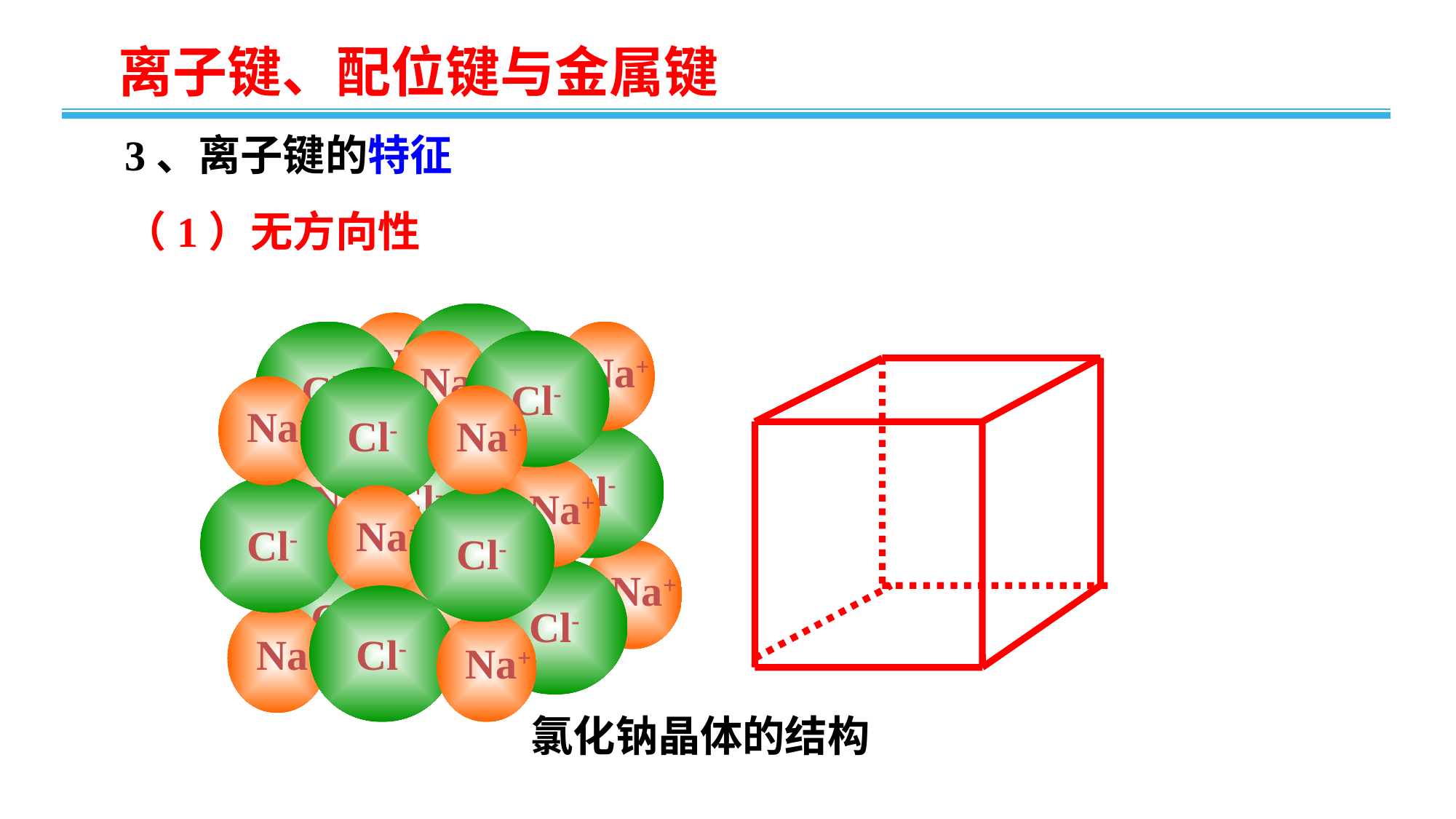

3、离子键的特征
（1）无方向性

Cl-

Na+

Cl-

Na+

Cl-

Cl-

Na+

Na+

Cl-

Na+

Cl-

Na+

Cl-

Na+

Cl-

Na+

Cl-

Na+

Cl-

Na+

Na+

Cl-

Na+

Cl-

Na+

Cl-

Na+
氯化钠晶体的结构